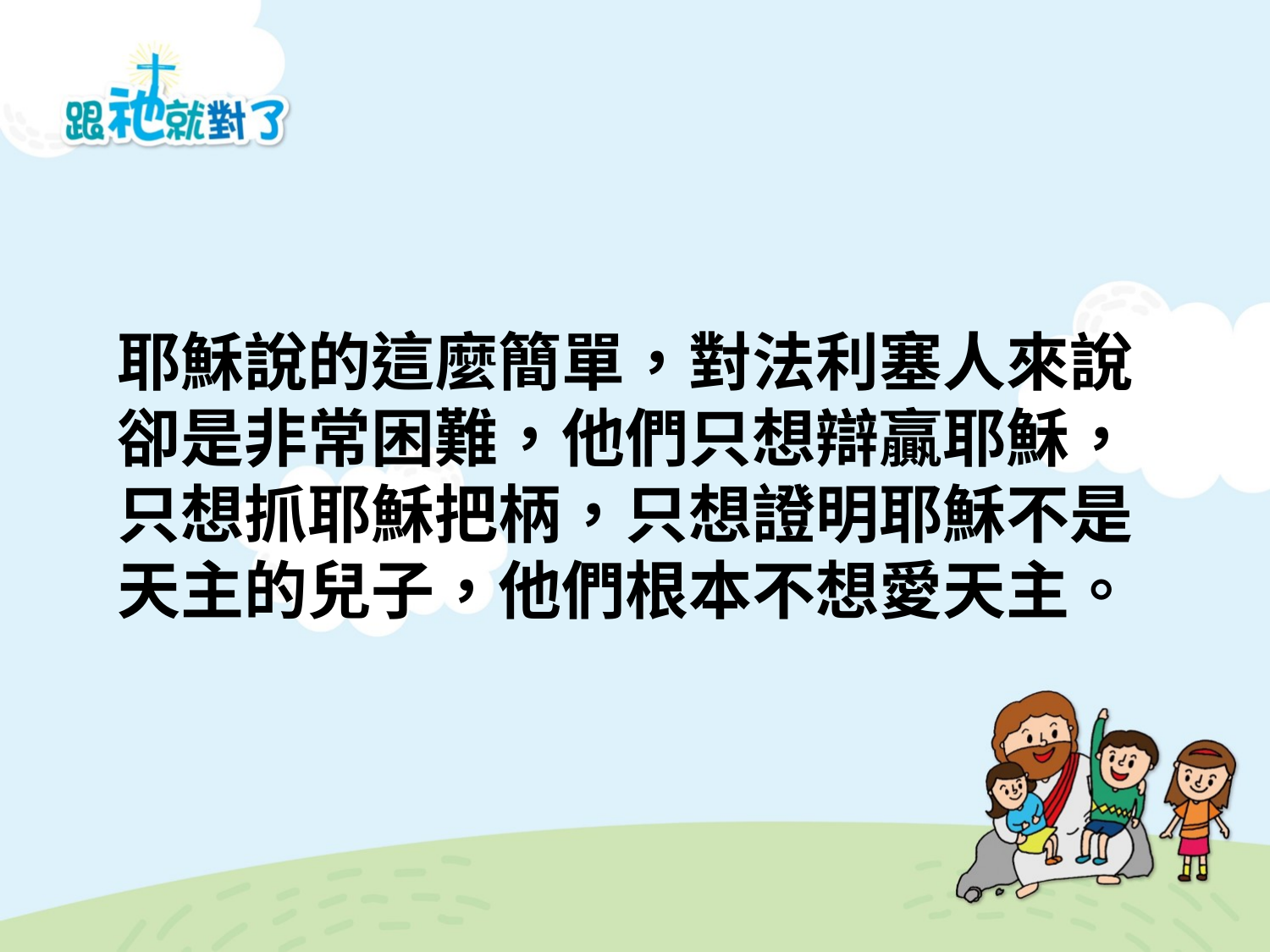

耶穌說的這麼簡單，對法利塞人來說卻是非常困難，他們只想辯贏耶穌，只想抓耶穌把柄，只想證明耶穌不是天主的兒子，他們根本不想愛天主。